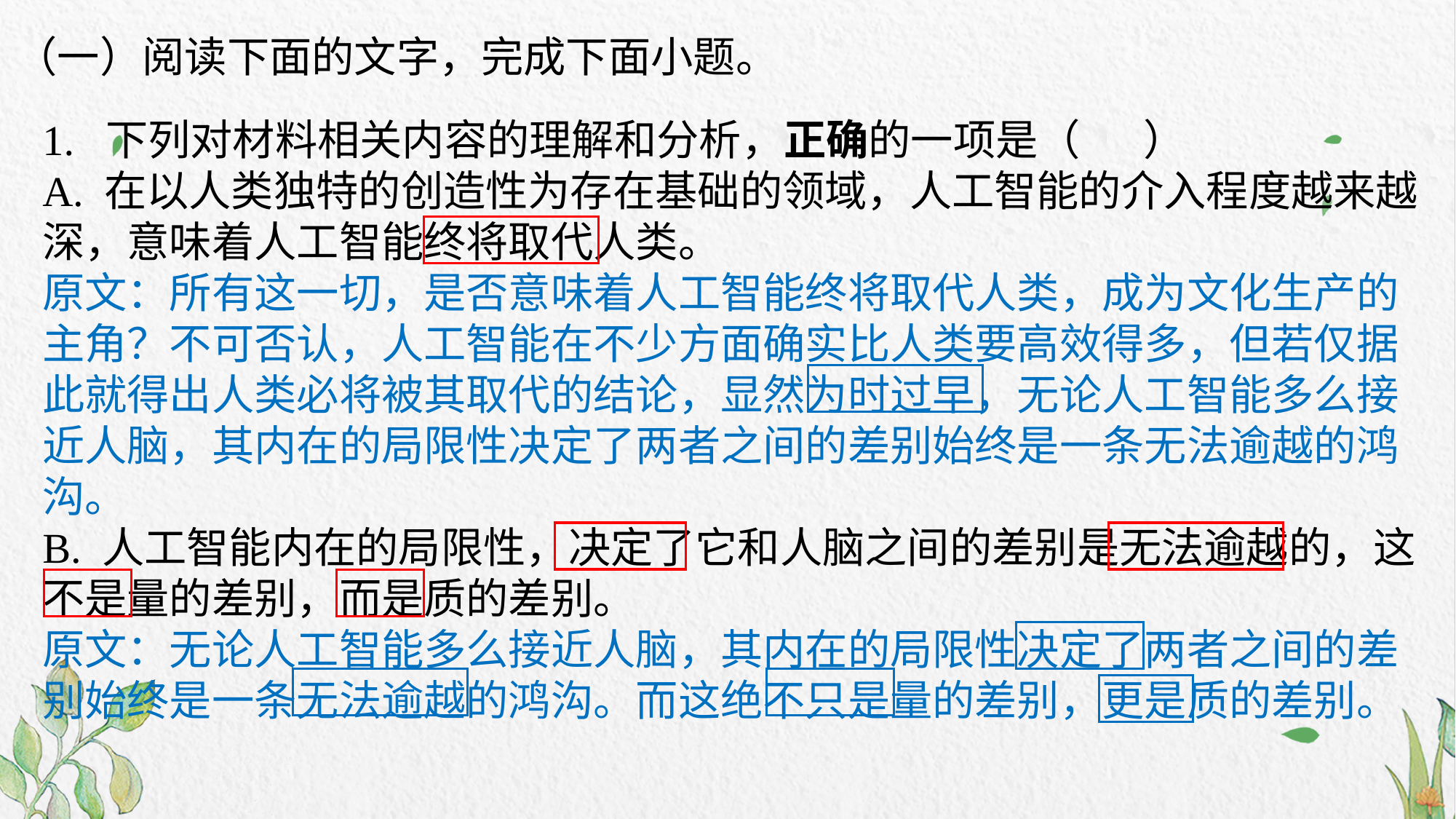

（一）阅读下面的文字，完成下面小题。
1.  下列对材料相关内容的理解和分析，正确的一项是（      ）
A. 在以人类独特的创造性为存在基础的领域，人工智能的介入程度越来越深，意味着人工智能终将取代人类。
原文：所有这一切，是否意味着人工智能终将取代人类，成为文化生产的主角？不可否认，人工智能在不少方面确实比人类要高效得多，但若仅据此就得出人类必将被其取代的结论，显然为时过早，无论人工智能多么接近人脑，其内在的局限性决定了两者之间的差别始终是一条无法逾越的鸿沟。
B. 人工智能内在的局限性，决定了它和人脑之间的差别是无法逾越的，这不是量的差别，而是质的差别。
原文：无论人工智能多么接近人脑，其内在的局限性决定了两者之间的差别始终是一条无法逾越的鸿沟。而这绝不只是量的差别，更是质的差别。